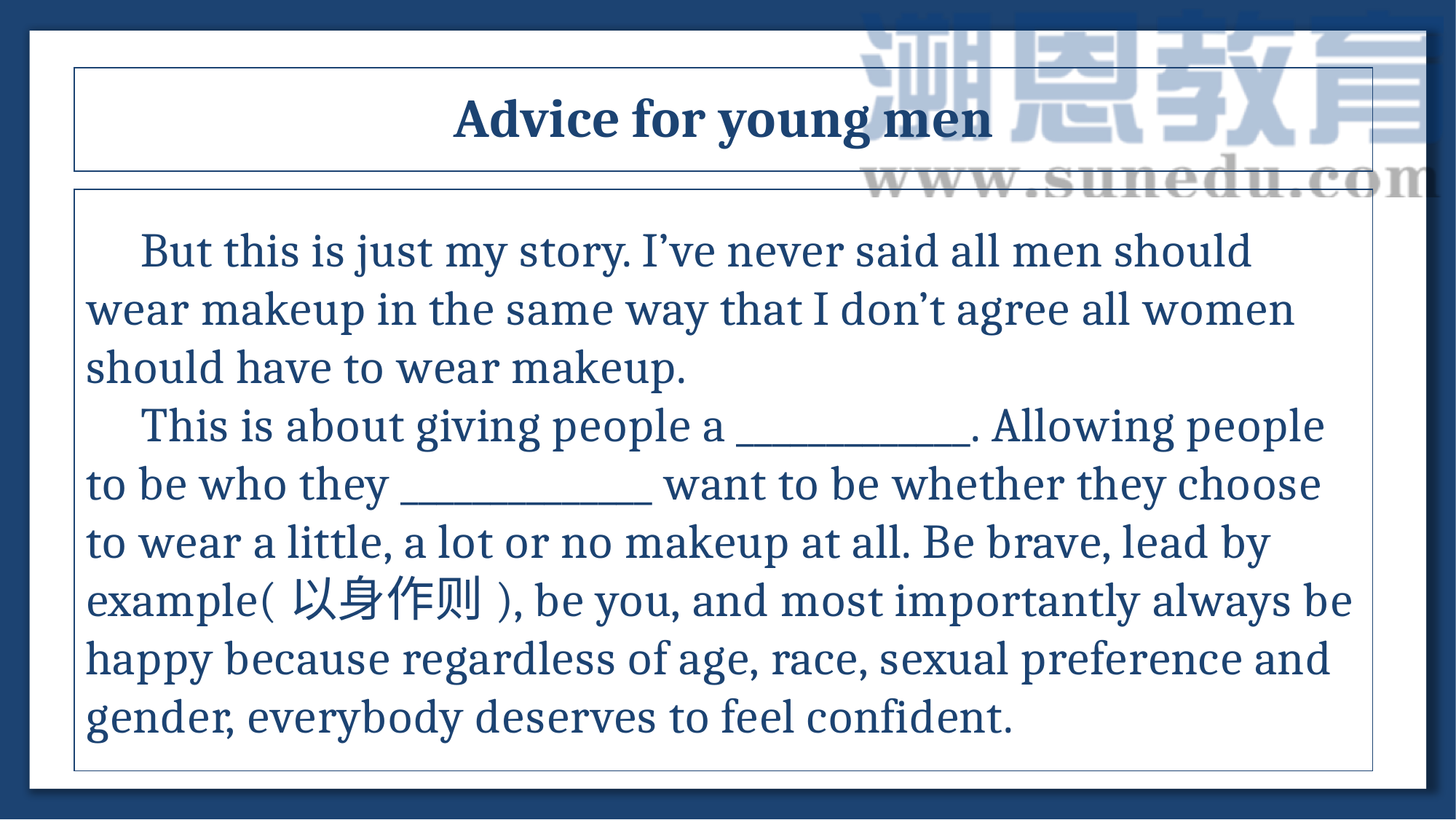

Advice for young men
But this is just my story. I’ve never said all men should wear makeup in the same way that I don’t agree all women should have to wear makeup.
This is about giving people a _____________. Allowing people to be who they ______________ want to be whether they choose to wear a little, a lot or no makeup at all. Be brave, lead by example(以身作则), be you, and most importantly always be happy because regardless of age, race, sexual preference and gender, everybody deserves to feel confident.